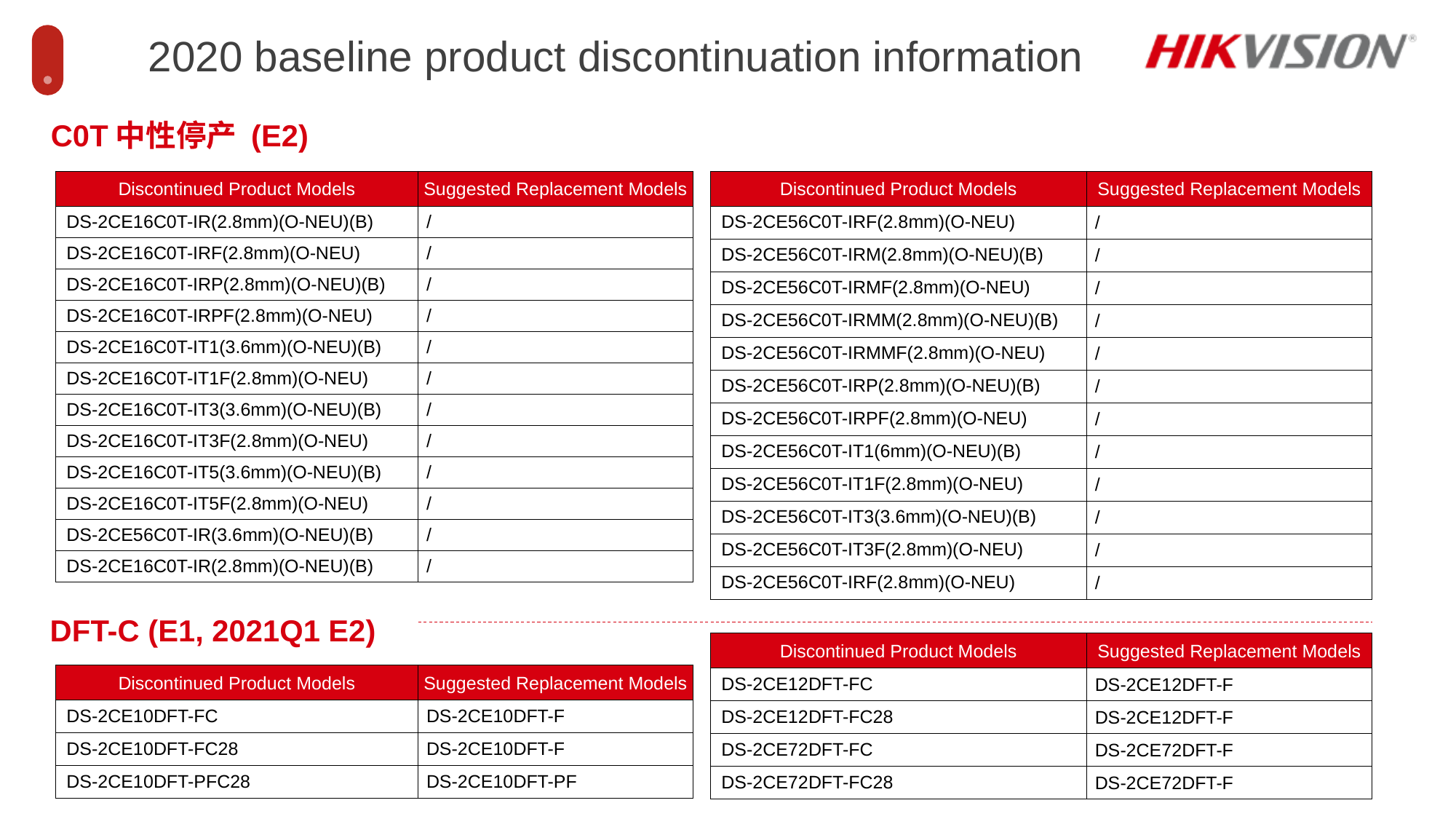

2020 baseline product discontinuation information

C0T中性停产 (E2)
| Discontinued Product Models | Suggested Replacement Models |
| --- | --- |
| DS-2CE16C0T-IR(2.8mm)(O-NEU)(B) | / |
| DS-2CE16C0T-IRF(2.8mm)(O-NEU) | / |
| DS-2CE16C0T-IRP(2.8mm)(O-NEU)(B) | / |
| DS-2CE16C0T-IRPF(2.8mm)(O-NEU) | / |
| DS-2CE16C0T-IT1(3.6mm)(O-NEU)(B) | / |
| DS-2CE16C0T-IT1F(2.8mm)(O-NEU) | / |
| DS-2CE16C0T-IT3(3.6mm)(O-NEU)(B) | / |
| DS-2CE16C0T-IT3F(2.8mm)(O-NEU) | / |
| DS-2CE16C0T-IT5(3.6mm)(O-NEU)(B) | / |
| DS-2CE16C0T-IT5F(2.8mm)(O-NEU) | / |
| DS-2CE56C0T-IR(3.6mm)(O-NEU)(B) | / |
| DS-2CE16C0T-IR(2.8mm)(O-NEU)(B) | / |
| Discontinued Product Models | Suggested Replacement Models |
| --- | --- |
| DS-2CE56C0T-IRF(2.8mm)(O-NEU) | / |
| DS-2CE56C0T-IRM(2.8mm)(O-NEU)(B) | / |
| DS-2CE56C0T-IRMF(2.8mm)(O-NEU) | / |
| DS-2CE56C0T-IRMM(2.8mm)(O-NEU)(B) | / |
| DS-2CE56C0T-IRMMF(2.8mm)(O-NEU) | / |
| DS-2CE56C0T-IRP(2.8mm)(O-NEU)(B) | / |
| DS-2CE56C0T-IRPF(2.8mm)(O-NEU) | / |
| DS-2CE56C0T-IT1(6mm)(O-NEU)(B) | / |
| DS-2CE56C0T-IT1F(2.8mm)(O-NEU) | / |
| DS-2CE56C0T-IT3(3.6mm)(O-NEU)(B) | / |
| DS-2CE56C0T-IT3F(2.8mm)(O-NEU) | / |
| DS-2CE56C0T-IRF(2.8mm)(O-NEU) | / |
DFT-C (E1, 2021Q1 E2)
| Discontinued Product Models | Suggested Replacement Models |
| --- | --- |
| DS-2CE12DFT-FC | DS-2CE12DFT-F |
| DS-2CE12DFT-FC28 | DS-2CE12DFT-F |
| DS-2CE72DFT-FC | DS-2CE72DFT-F |
| DS-2CE72DFT-FC28 | DS-2CE72DFT-F |
| Discontinued Product Models | Suggested Replacement Models |
| --- | --- |
| DS-2CE10DFT-FC | DS-2CE10DFT-F |
| DS-2CE10DFT-FC28 | DS-2CE10DFT-F |
| DS-2CE10DFT-PFC28 | DS-2CE10DFT-PF |